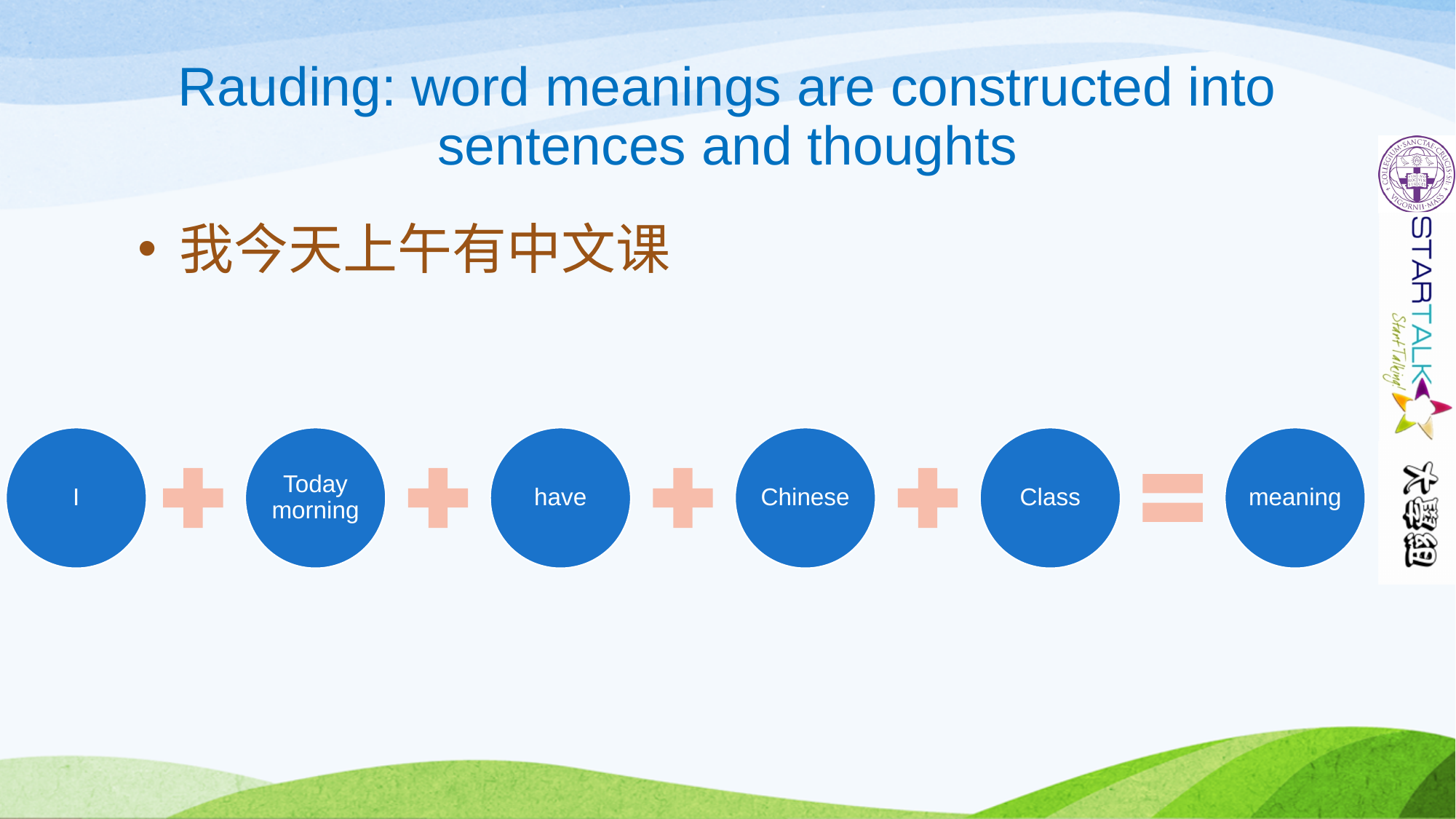

# Rauding: word meanings are constructed into sentences and thoughts
I

Today morning

have

Chinese

Class

meaning
我今天上午有中文课